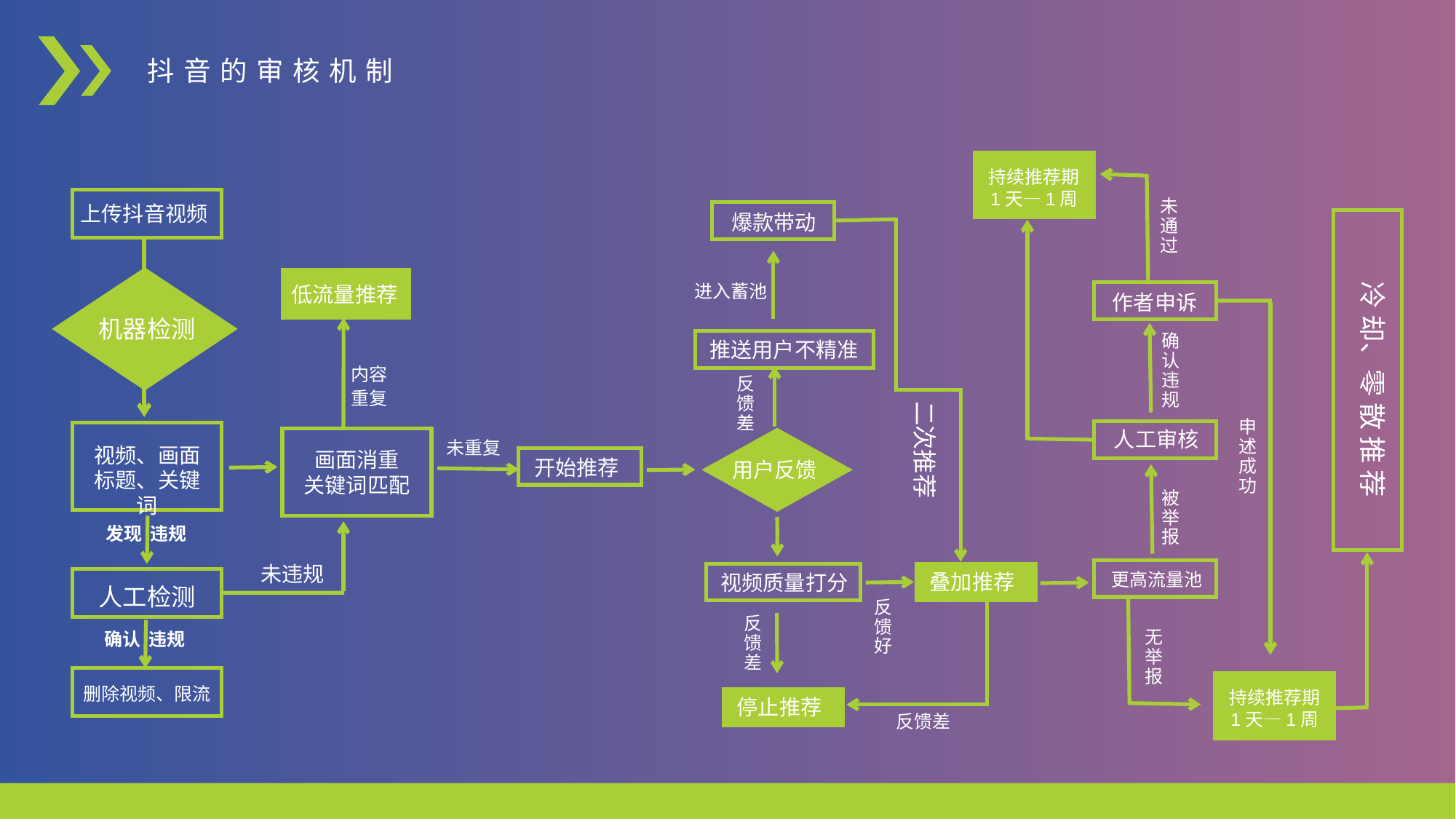

抖音的审核机制

持续推荐期
1天—1周

未通过
上传抖音视频

爆款带动

冷 却、零 散 推 荐
进入蓄池
低流量推荐

作者申诉
机器检测
确认违规

推送用户不精准
内容重复
反馈差
二次推荐
申述成功
人工审核

未重复
视频、画面
标题、关键词
画面消重
关键词匹配

开始推荐
用户反馈
被举报
发现  违规
未违规

更高流量池
叠加推荐

视频质量打分

人工检测
反馈好
反馈差
确认  违规
无举报

持续推荐期
1天—1周
删除视频、限流
停止推荐

反馈差